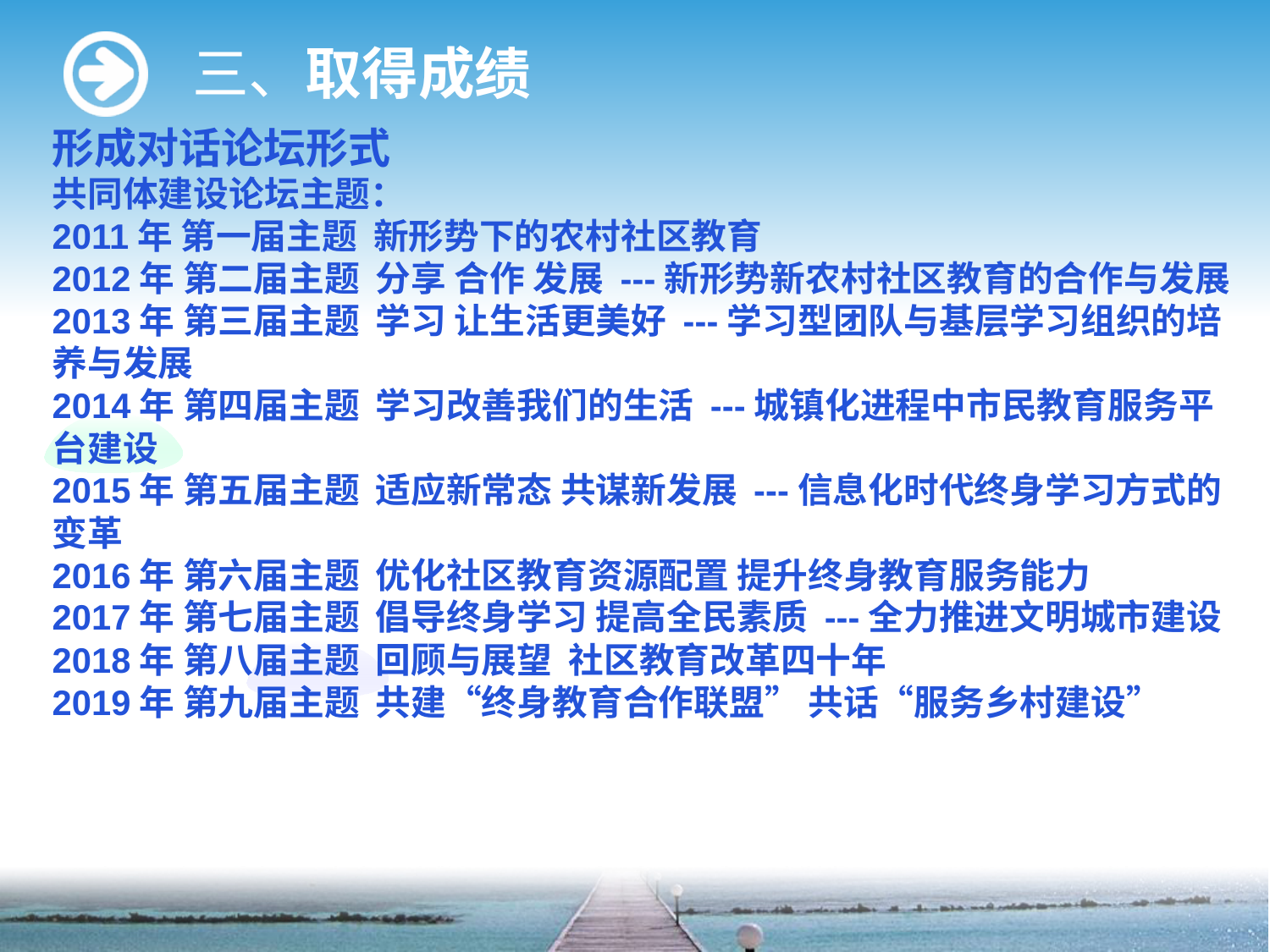

三、取得成绩
形成对话论坛形式
共同体建设论坛主题：
2011年 第一届主题  新形势下的农村社区教育
2012年 第二届主题  分享 合作 发展 ---新形势新农村社区教育的合作与发展
2013年 第三届主题  学习 让生活更美好 ---学习型团队与基层学习组织的培养与发展
2014年 第四届主题  学习改善我们的生活 ---城镇化进程中市民教育服务平台建设
2015年 第五届主题  适应新常态 共谋新发展 ---信息化时代终身学习方式的变革
2016年 第六届主题  优化社区教育资源配置 提升终身教育服务能力
2017年 第七届主题  倡导终身学习 提高全民素质 ---全力推进文明城市建设
2018年 第八届主题  回顾与展望  社区教育改革四十年
2019年 第九届主题  共建“终身教育合作联盟” 共话“服务乡村建设”